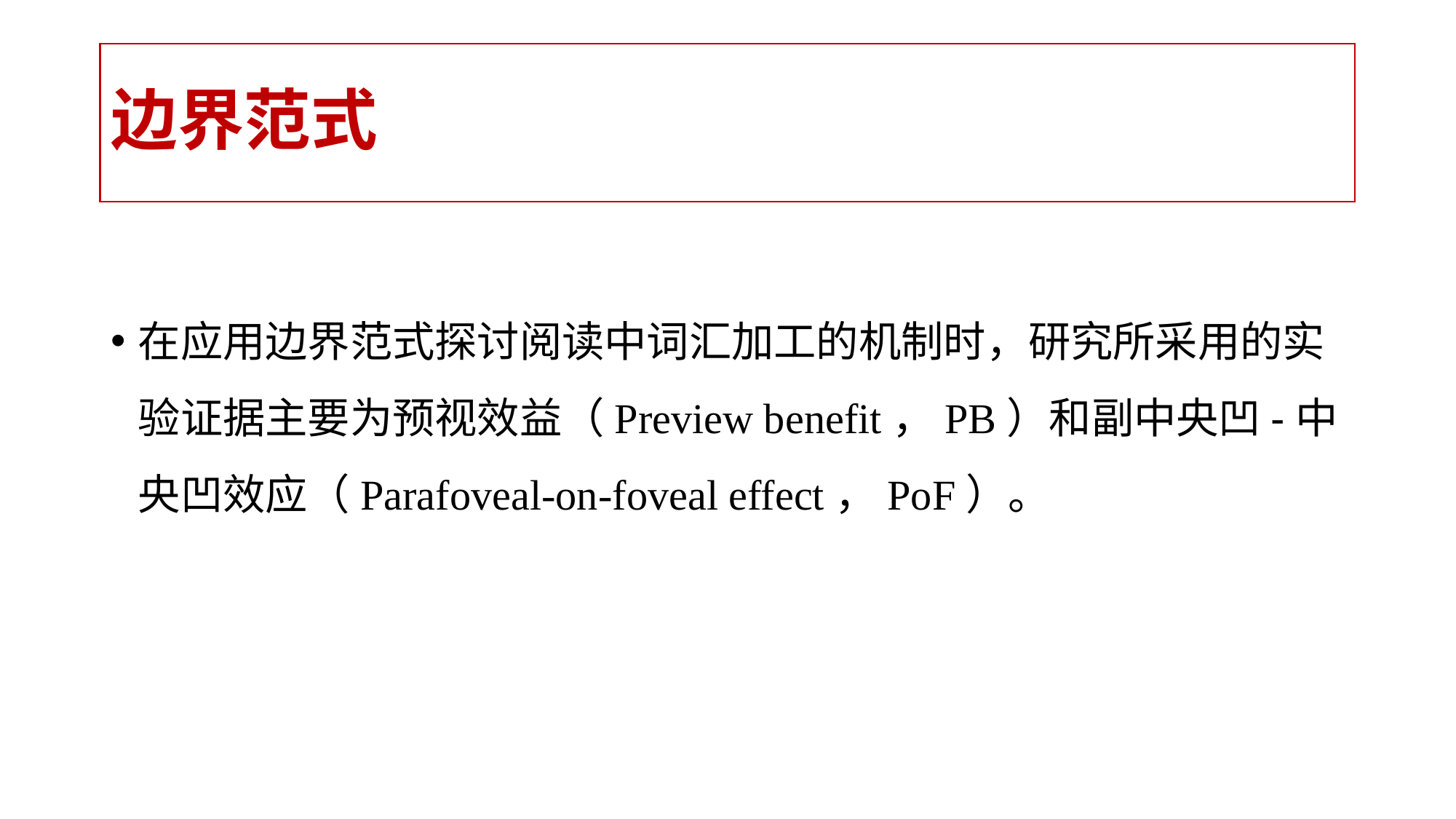

# 边界范式

在应用边界范式探讨阅读中词汇加工的机制时，研究所采用的实验证据主要为预视效益（Preview benefit，PB）和副中央凹-中央凹效应（Parafoveal-on-foveal effect，PoF）。